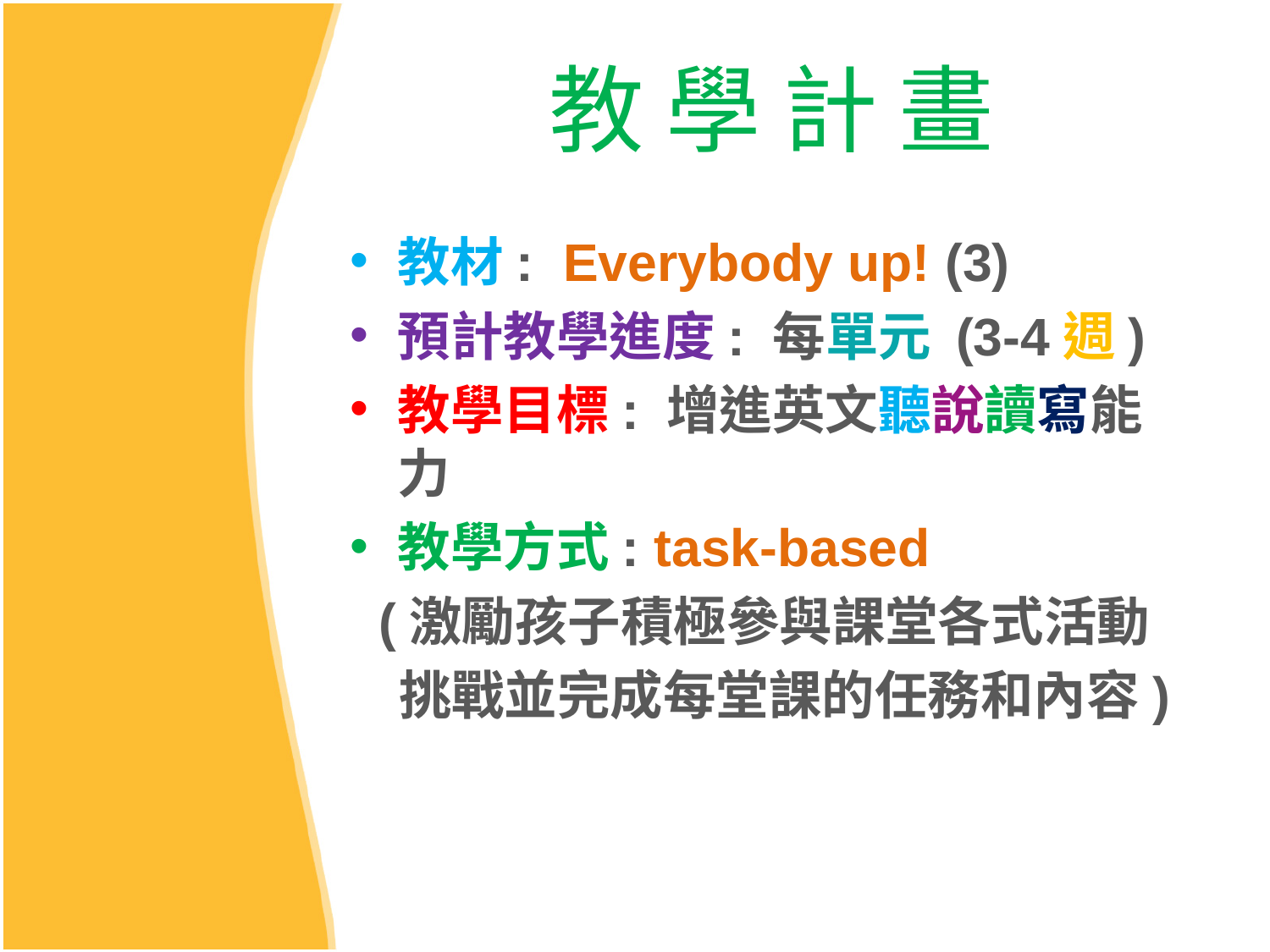

# 教 學 計 畫
教材:  Everybody up! (3)
預計教學進度: 每單元 (3-4週)
教學目標: 增進英文聽說讀寫能力
教學方式: task-based
  (激勵孩子積極參與課堂各式活動
   挑戰並完成每堂課的任務和內容)